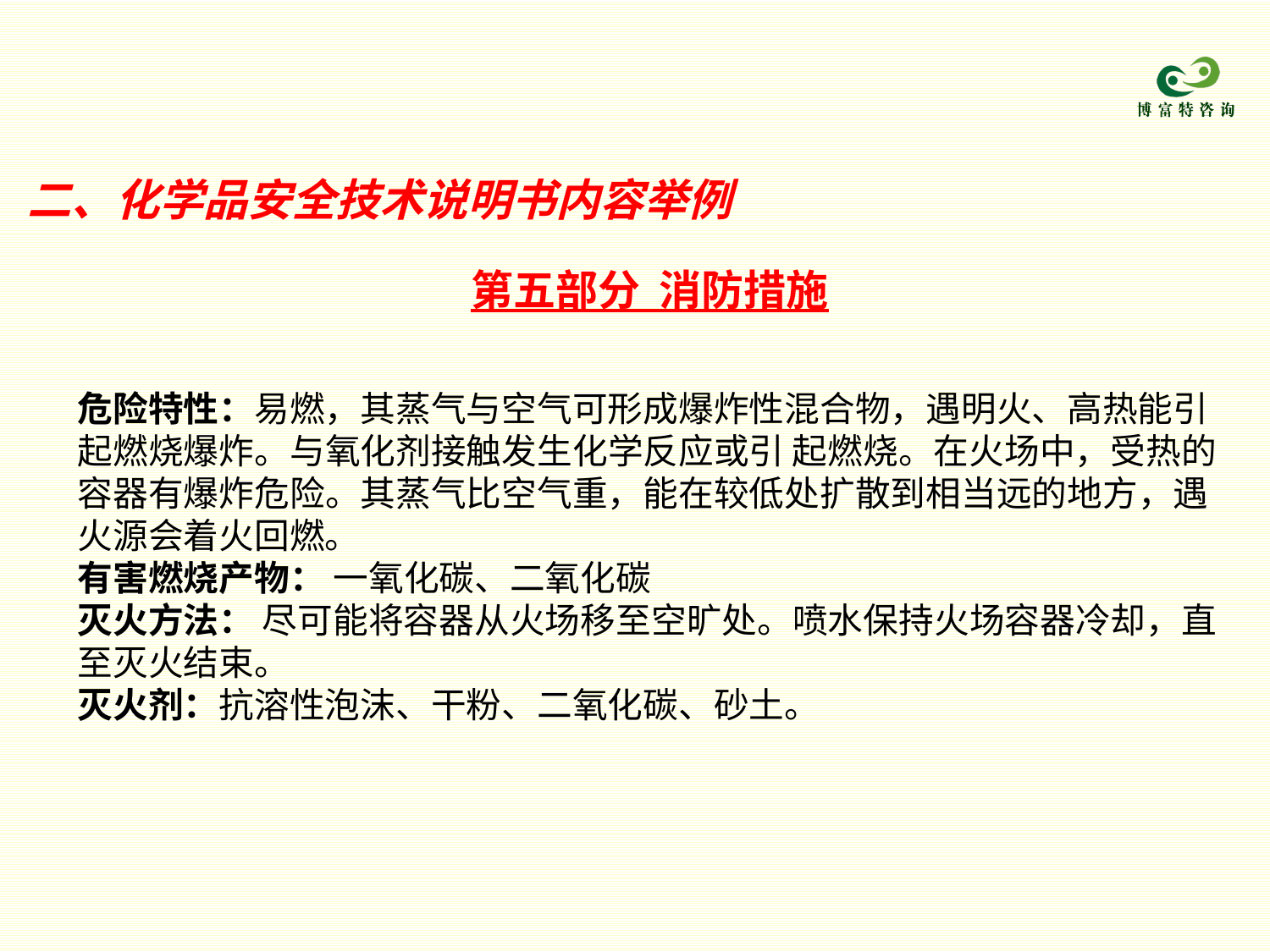

二、化学品安全技术说明书内容举例
第五部分  消防措施

危险特性：易燃，其蒸气与空气可形成爆炸性混合物，遇明火、高热能引起燃烧爆炸。与氧化剂接触发生化学反应或引 起燃烧。在火场中，受热的容器有爆炸危险。其蒸气比空气重，能在较低处扩散到相当远的地方，遇火源会着火回燃。
有害燃烧产物： 一氧化碳、二氧化碳
灭火方法： 尽可能将容器从火场移至空旷处。喷水保持火场容器冷却，直 至灭火结束。
灭火剂：抗溶性泡沫、干粉、二氧化碳、砂土。